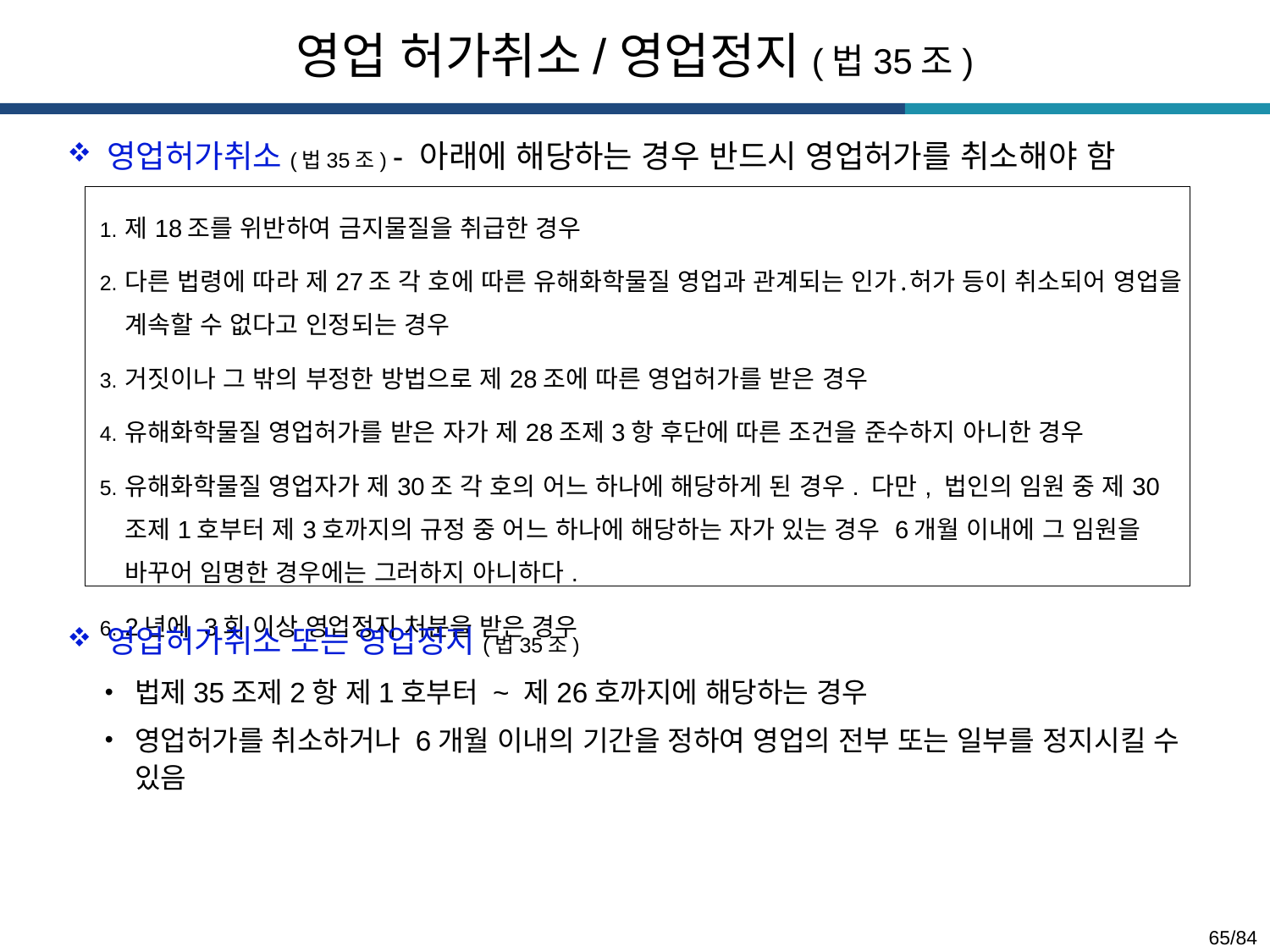

영업 허가취소/영업정지(법35조)
영업허가취소(법35조) - 아래에 해당하는 경우 반드시 영업허가를 취소해야 함
| 제18조를 위반하여 금지물질을 취급한 경우 다른 법령에 따라 제27조 각 호에 따른 유해화학물질 영업과 관계되는 인가․허가 등이 취소되어 영업을 계속할 수 없다고 인정되는 경우 거짓이나 그 밖의 부정한 방법으로 제28조에 따른 영업허가를 받은 경우 유해화학물질 영업허가를 받은 자가 제28조제3항 후단에 따른 조건을 준수하지 아니한 경우 유해화학물질 영업자가 제30조 각 호의 어느 하나에 해당하게 된 경우. 다만, 법인의 임원 중 제30조제1호부터 제3호까지의 규정 중 어느 하나에 해당하는 자가 있는 경우 6개월 이내에 그 임원을 바꾸어 임명한 경우에는 그러하지 아니하다. 2년에 3회 이상 영업정지 처분을 받은 경우 |
| --- |
영업허가취소 또는 영업정지(법35조)
법제35조제2항 제1호부터 ~ 제26호까지에 해당하는 경우
영업허가를 취소하거나 6개월 이내의 기간을 정하여 영업의 전부 또는 일부를 정지시킬 수 있음